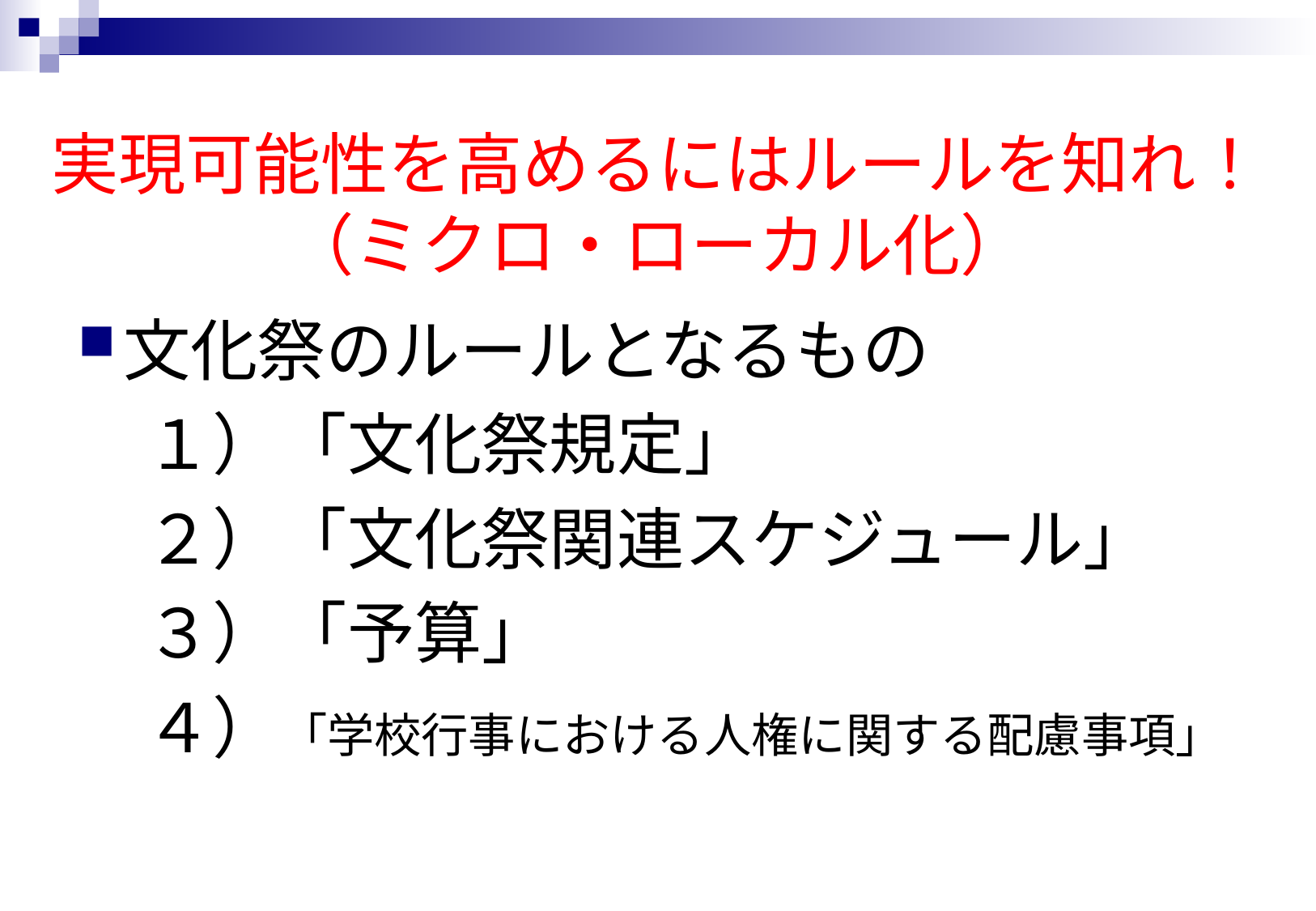

# 実現可能性を高めるにはルールを知れ！（ミクロ・ローカル化）
文化祭のルールとなるもの
　１）「文化祭規定」
　２）「文化祭関連スケジュール」
　３）「予算」
　４）「学校行事における人権に関する配慮事項」